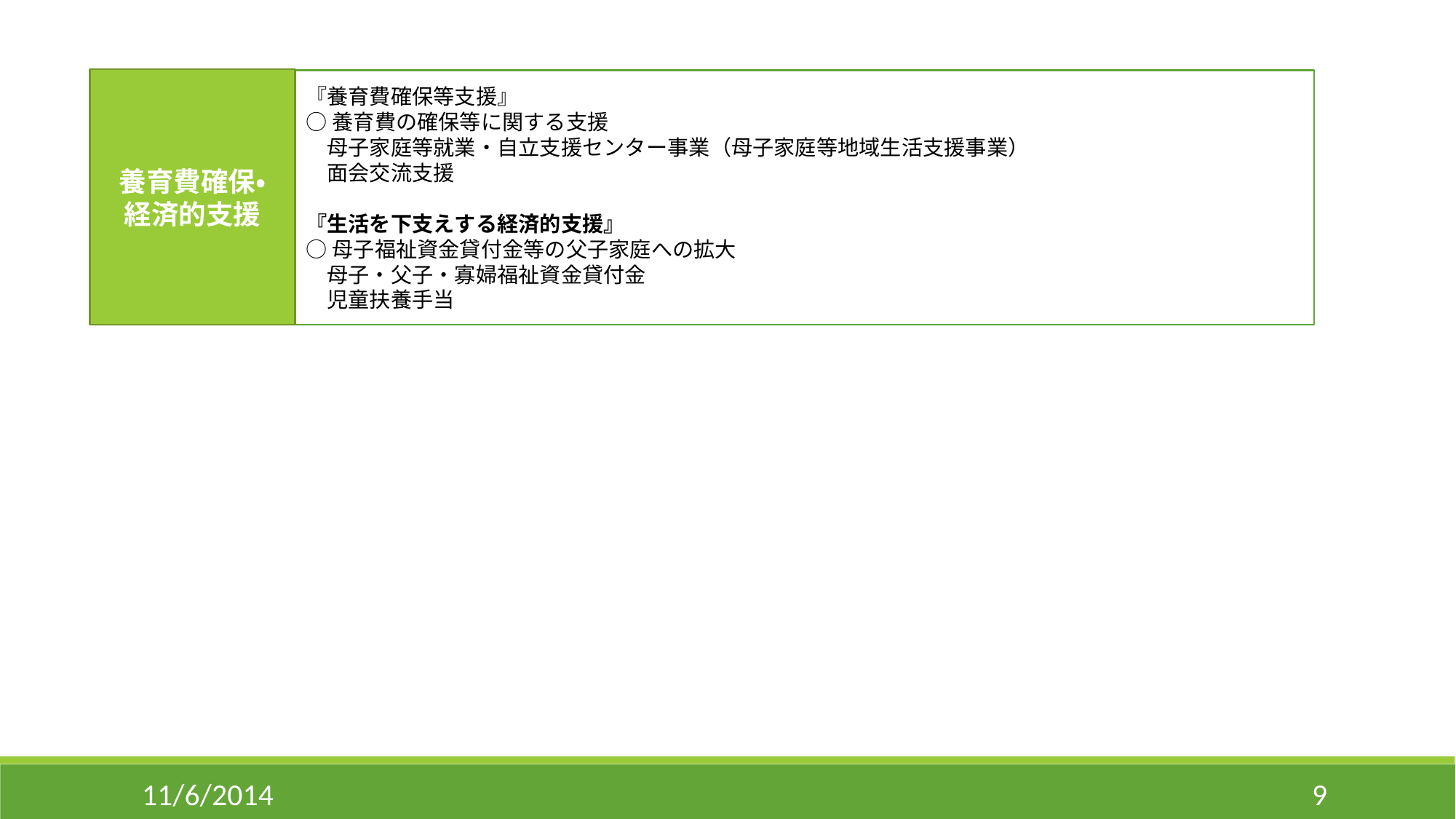

養育費確保・
経済的支援
『養育費確保等支援』
○養育費の確保等に関する支援
　母子家庭等就業・自立支援センター事業（母子家庭等地域生活支援事業）
　面会交流支援

『生活を下支えする経済的支援』
○母子福祉資金貸付金等の父子家庭への拡大
　母子・父子・寡婦福祉資金貸付金
　児童扶養手当
11/6/2014
9